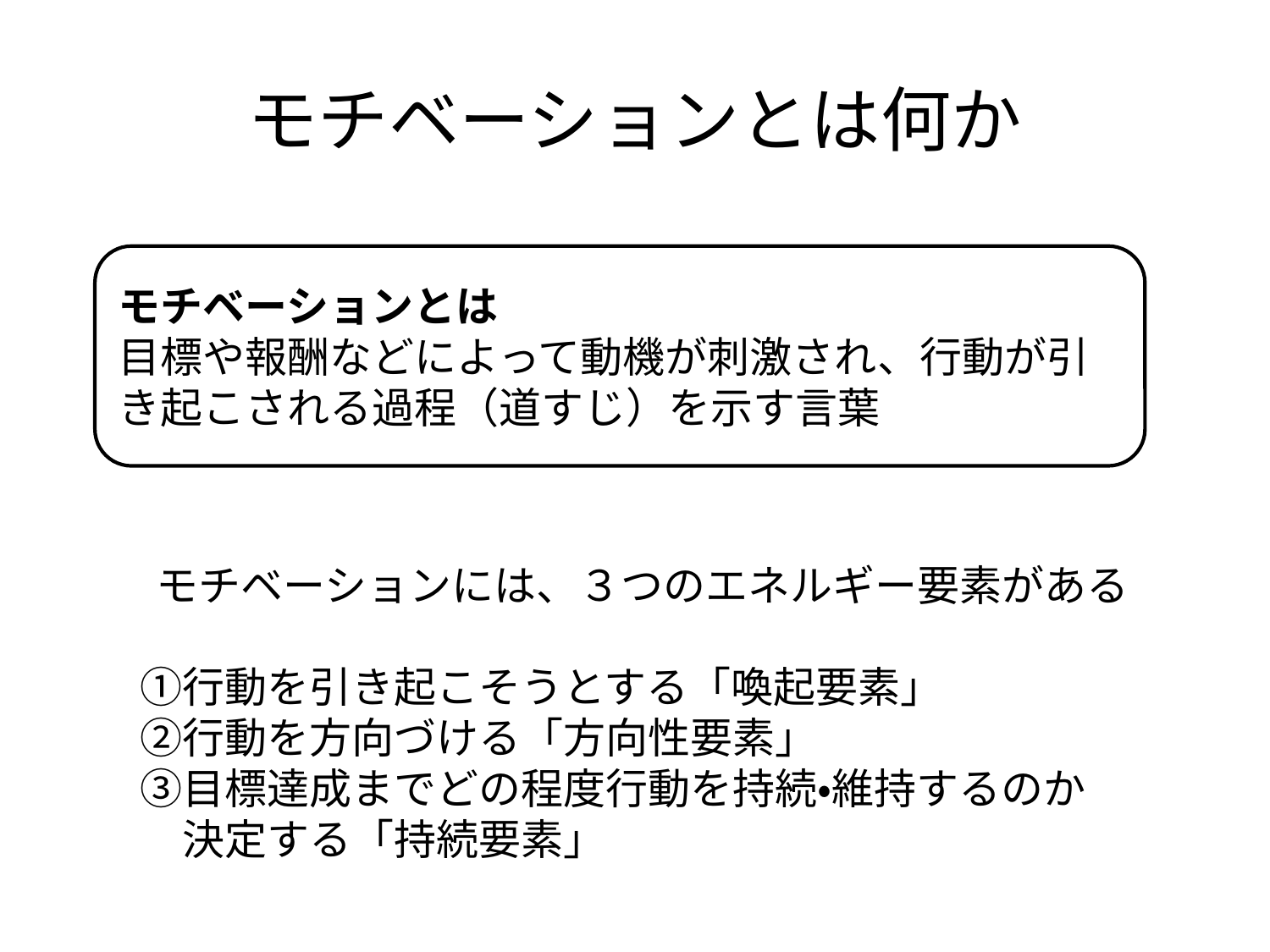

# モチベーションとは何か
モチベーションとは
目標や報酬などによって動機が刺激され、行動が引き起こされる過程（道すじ）を示す言葉
モチベーションには、３つのエネルギー要素がある

　①行動を引き起こそうとする「喚起要素」
　②行動を方向づける「方向性要素」
　③目標達成までどの程度行動を持続・維持するのか
　　決定する「持続要素」